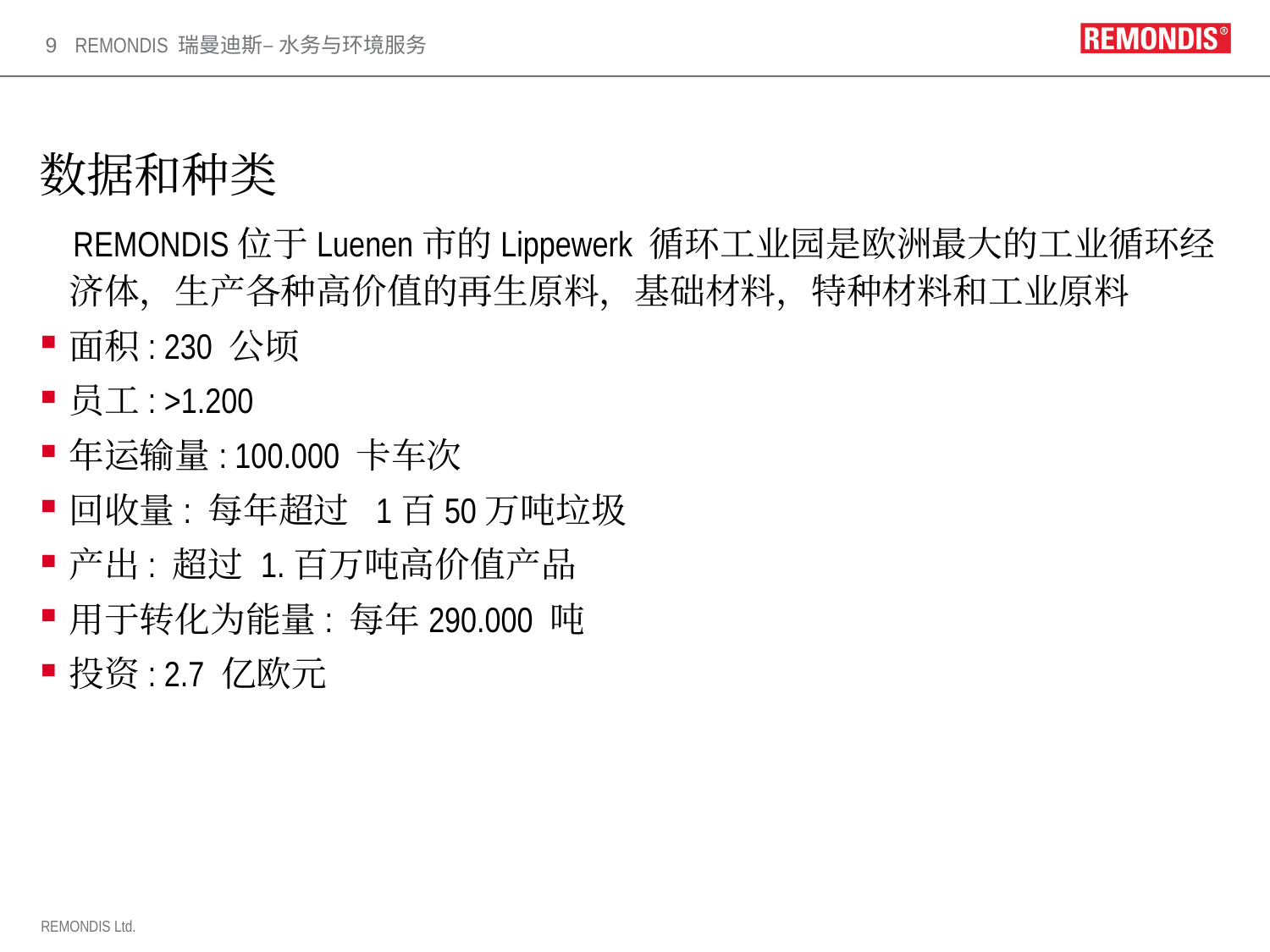

9
# 数据和种类
    REMONDIS位于Luenen市的Lippewerk 循环工业园是欧洲最大的工业循环经济体，生产各种高价值的再生原料，基础材料，特种材料和工业原料
面积: 230 公顷
员工: >1.200
年运输量: 100.000 卡车次
回收量: 每年超过  1百50万吨垃圾
产出: 超过 1.百万吨高价值产品
用于转化为能量: 每年290.000 吨
投资: 2.7 亿欧元